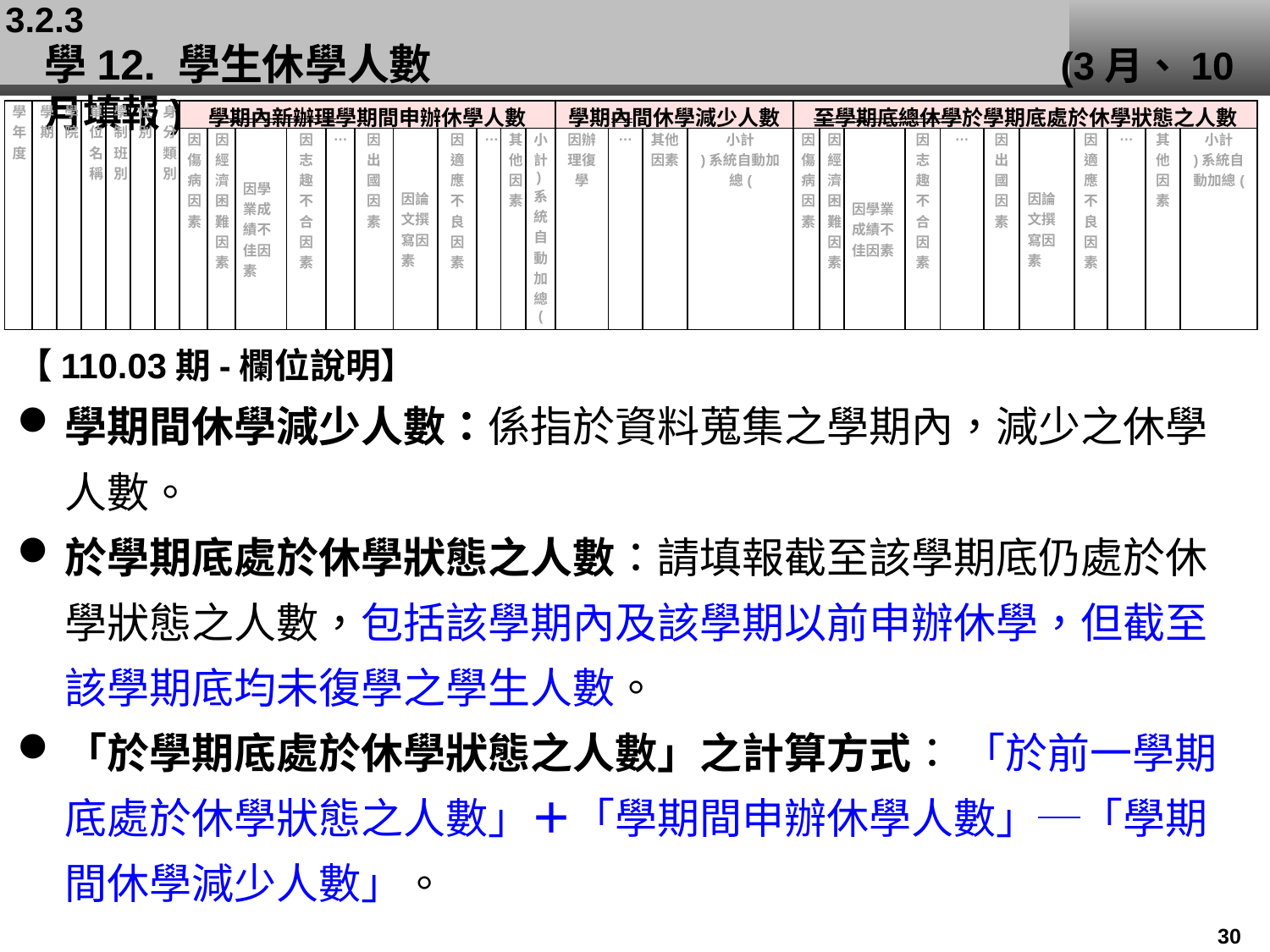

3.2.3
# 學12. 學生休學人數	   				(3月、10月填報)
| 學年度 | 學期 | 學院 | 單位名稱 | 學制 班別 | 性別 | 身分類別 | 學期內新辦理學期間申辦休學人數 |  |  |  |  |  |  |  |  |  |  | 學期內間休學減少人數 |  |  |  | 至學期底總休學於學期底處於休學狀態之人數 |  |  |  |  |  |  |  |  |  |  |
| --- | --- | --- | --- | --- | --- | --- | --- | --- | --- | --- | --- | --- | --- | --- | --- | --- | --- | --- | --- | --- | --- | --- | --- | --- | --- | --- | --- | --- | --- | --- | --- | --- |
|  |  |  |  |  |  |  | 因傷病因素 | 因經濟困難因素 | 因學業成績不佳因素 | 因志趣不合因素 | … | 因出國因素 | 因論文撰寫因素 | 因適應不良因素 | … | 其他因素 | 小計 )系統自動加總( | 因辦理復學 | … | 其他因素 | 小計 )系統自動加總( | 因傷病因素 | 因經濟困難因素 | 因學業成績不佳因素 | 因志趣不合因素 | … | 因出國因素 | 因論文撰寫因素 | 因適應不良因素 | … | 其他因素 | 小計 )系統自動加總( |
【110.03期-欄位說明】
學期間休學減少人數：係指於資料蒐集之學期內，減少之休學人數。
於學期底處於休學狀態之人數：請填報截至該學期底仍處於休學狀態之人數，包括該學期內及該學期以前申辦休學，但截至該學期底均未復學之學生人數。
「於學期底處於休學狀態之人數」之計算方式： 「於前一學期底處於休學狀態之人數」＋「學期間申辦休學人數」─「學期間休學減少人數」。